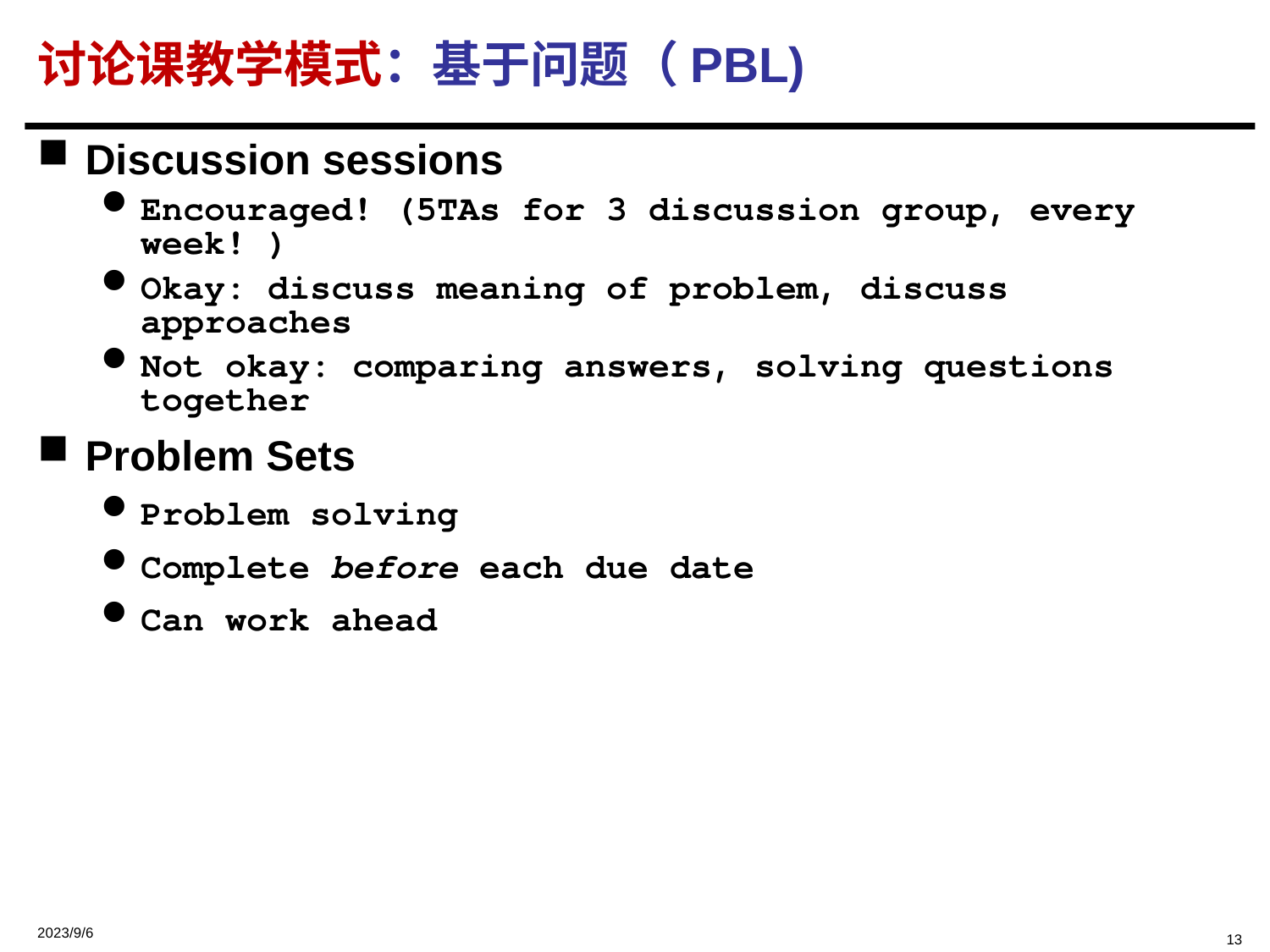

# 讨论课教学模式：基于问题（PBL)
Discussion sessions
Encouraged! (5TAs for 3 discussion group, every week! )
Okay: discuss meaning of problem, discuss approaches
Not okay: comparing answers, solving questions together
Problem Sets
Problem solving
Complete before each due date
Can work ahead
2023/9/6
13